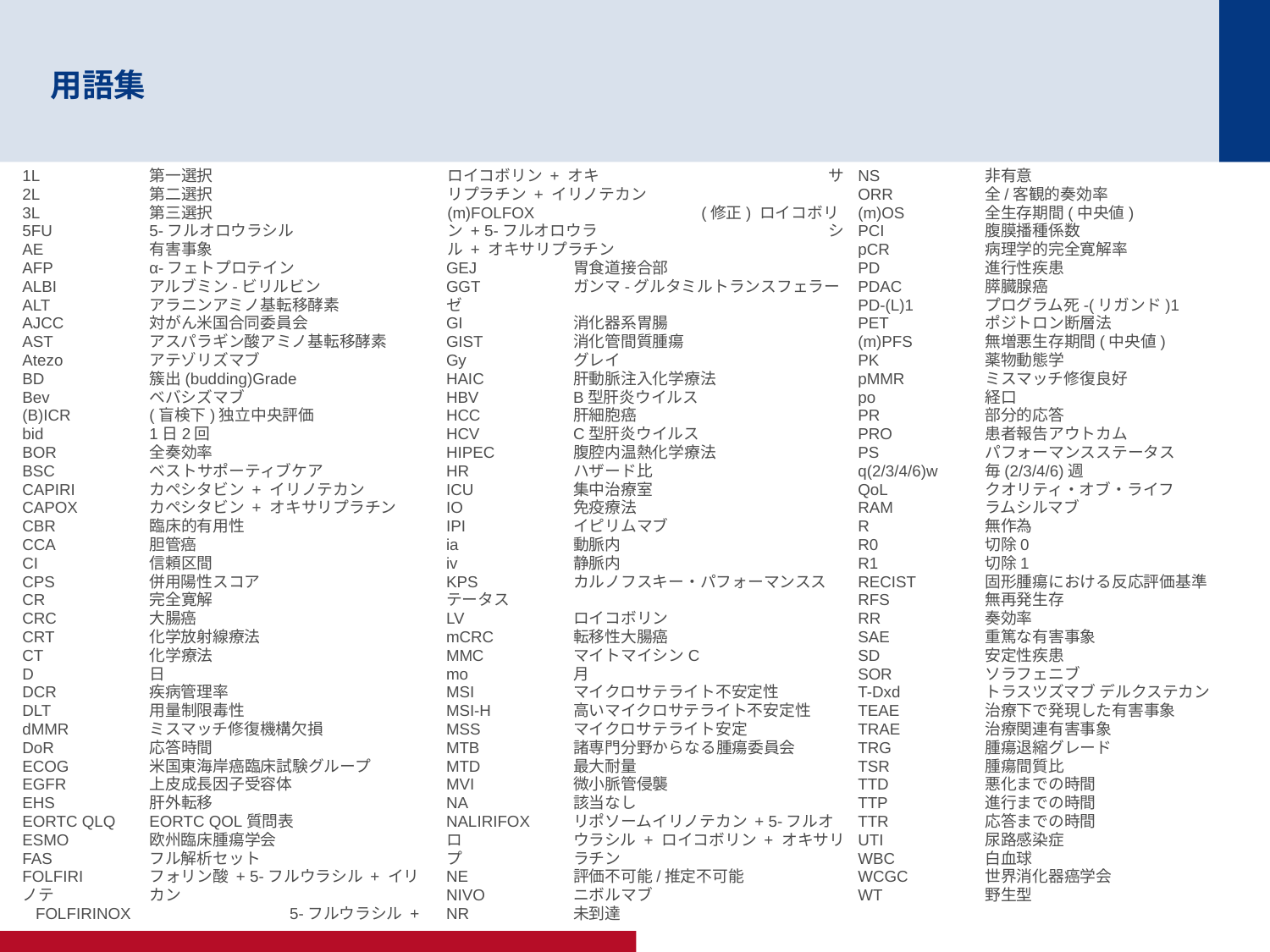

# 用語集
1L	第一選択
2L	第二選択
3L	第三選択
5FU	5-フルオロウラシル
AE	有害事象
AFP	α-フェトプロテイン
ALBI	アルブミン-ビリルビン
ALT	アラニンアミノ基転移酵素
AJCC	対がん米国合同委員会
AST	アスパラギン酸アミノ基転移酵素
Atezo	アテゾリズマブ
BD	簇出(budding)Grade
Bev	ベバシズマブ
(B)ICR	(盲検下)独立中央評価
bid	1日2回
BOR	全奏効率
BSC	ベストサポーティブケア
CAPIRI	カペシタビン + イリノテカン
CAPOX	カペシタビン + オキサリプラチン
CBR	臨床的有用性
CCA	胆管癌
CI	信頼区間
CPS	併用陽性スコア
CR	完全寛解
CRC	大腸癌
CRT	化学放射線療法
CT	化学療法
D	日
DCR	疾病管理率
DLT	用量制限毒性
dMMR	ミスマッチ修復機構欠損
DoR	応答時間
ECOG	米国東海岸癌臨床試験グループ
EGFR	上皮成長因子受容体
EHS	肝外転移
EORTC QLQ	EORTC QOL質問表
ESMO	欧州臨床腫瘍学会
FAS	フル解析セット
FOLFIRI	フォリン酸 + 5-フルウラシル + イリノテ	カン
FOLFIRINOX		5-フルウラシル + ロイコボリン + オキ		サリプラチン + イリノテカン
(m)FOLFOX		(修正) ロイコボリン + 5-フルオロウラ		シル + オキサリプラチン
GEJ	胃食道接合部
GGT	ガンマ-グルタミルトランスフェラーゼ
GI	消化器系胃腸
GIST	消化管間質腫瘍
Gy	グレイ
HAIC	肝動脈注入化学療法
HBV	B型肝炎ウイルス
HCC	肝細胞癌
HCV	C型肝炎ウイルス
HIPEC	腹腔内温熱化学療法
HR	ハザード比
ICU	集中治療室
IO	免疫療法
IPI	イピリムマブ
ia	動脈内
iv	静脈内
KPS	カルノフスキー・パフォーマンスス	テータス
LV	ロイコボリン
mCRC	転移性大腸癌
MMC	マイトマイシンC
mo	月
MSI	マイクロサテライト不安定性
MSI-H	高いマイクロサテライト不安定性
MSS	マイクロサテライト安定
MTB	諸専門分野からなる腫瘍委員会
MTD	最大耐量
MVI	微小脈管侵襲
NA	該当なし
NALIRIFOX	リポソームイリノテカン + 5-フルオロ	ウラシル + ロイコボリン + オキサリプ	ラチン
NE	評価不可能/推定不可能
NIVO	ニボルマブ
NR	未到達
NS	非有意
ORR	全/客観的奏効率
(m)OS	全生存期間(中央値)
PCI	腹膜播種係数
pCR	病理学的完全寛解率
PD	進行性疾患
PDAC	膵臓腺癌
PD-(L)1	プログラム死-(リガンド)1
PET	ポジトロン断層法
(m)PFS	無増悪生存期間(中央値)
PK	薬物動態学
pMMR	ミスマッチ修復良好
po	経口
PR	部分的応答
PRO	患者報告アウトカム
PS	パフォーマンスステータス
q(2/3/4/6)w	毎(2/3/4/6)週
QoL	クオリティ・オブ・ライフ
RAM	ラムシルマブ
R	無作為
R0	切除0
R1	切除1
RECIST	固形腫瘍における反応評価基準
RFS	無再発生存
RR	奏効率
SAE	重篤な有害事象
SD	安定性疾患
SOR	ソラフェニブ
T-Dxd	トラスツズマブ デルクステカン
TEAE	治療下で発現した有害事象
TRAE	治療関連有害事象
TRG	腫瘍退縮グレード
TSR	腫瘍間質比
TTD	悪化までの時間
TTP	進行までの時間
TTR	応答までの時間
UTI	尿路感染症
WBC	白血球
WCGC	世界消化器癌学会
WT	野生型